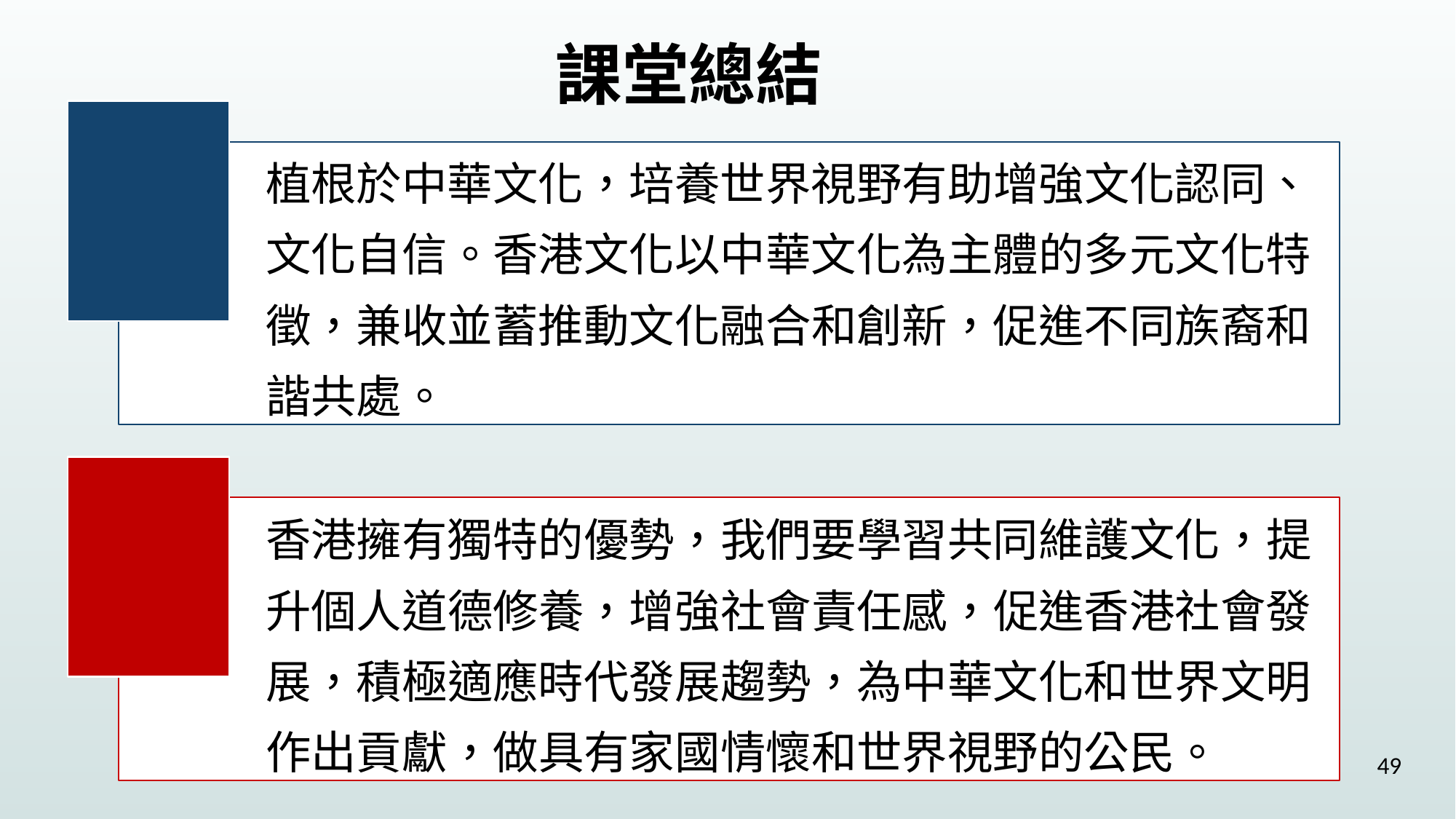

課堂總結

植根於中華文化，培養世界視野有助增強文化認同、文化自信。香港文化以中華文化為主體的多元文化特徵，兼收並蓄推動文化融合和創新，促進不同族裔和諧共處。
香港擁有獨特的優勢，我們要學習共同維護文化，提升個人道德修養，增強社會責任感，促進香港社會發展，積極適應時代發展趨勢，為中華文化和世界文明作出貢獻，做具有家國情懷和世界視野的公民。
49